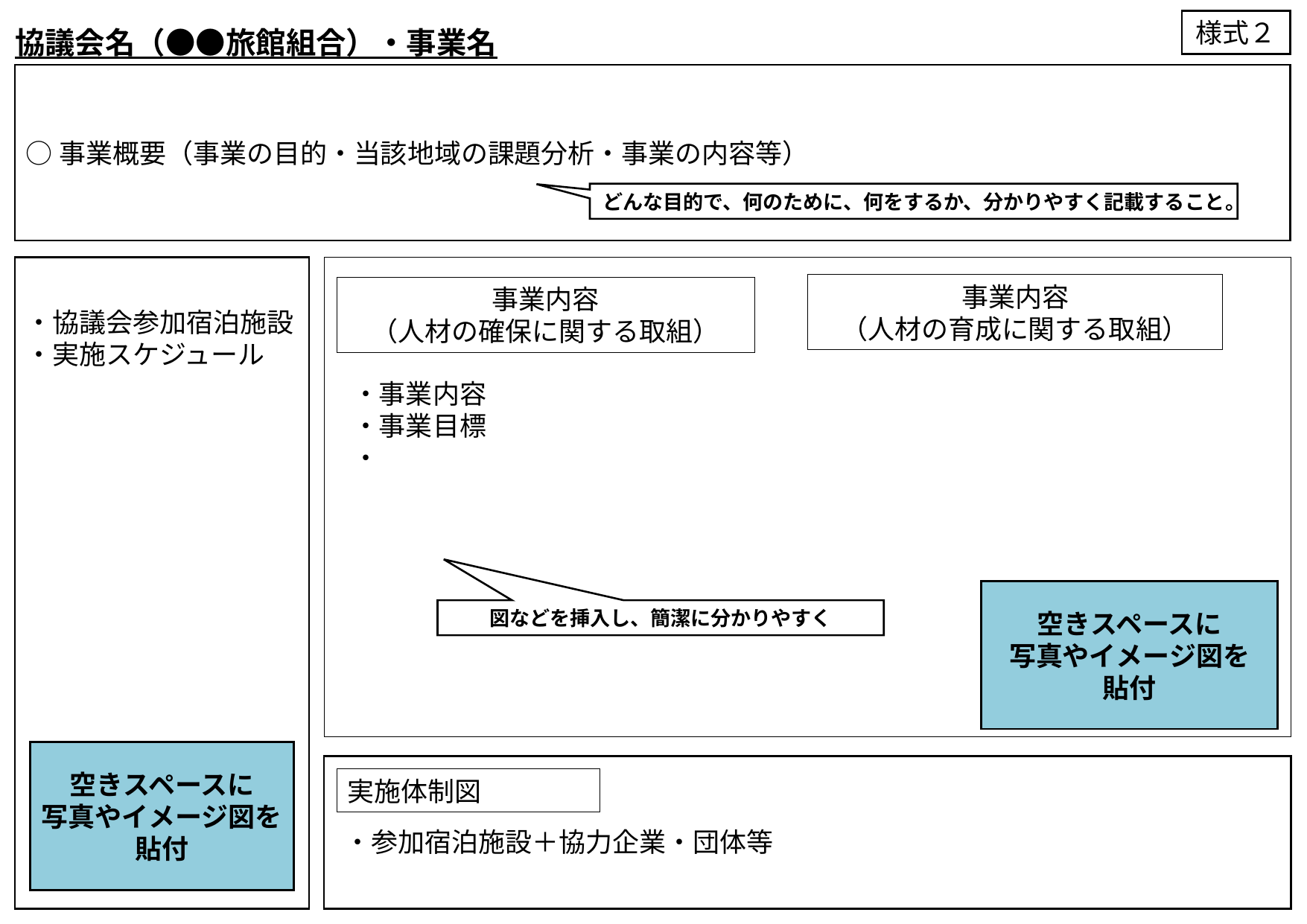

様式２
# 協議会名（●●旅館組合）・事業名
○事業概要（事業の目的・当該地域の課題分析・事業の内容等）
どんな目的で、何のために、何をするか、分かりやすく記載すること。

事業内容
（人材の育成に関する取組）
事業内容
（人材の確保に関する取組）
・協議会参加宿泊施設
・実施スケジュール

・事業内容
・事業目標
・
空きスペースに
写真やイメージ図を
貼付
図などを挿入し、簡潔に分かりやすく
空きスペースに
写真やイメージ図を貼付

実施体制図
・参加宿泊施設＋協力企業・団体等